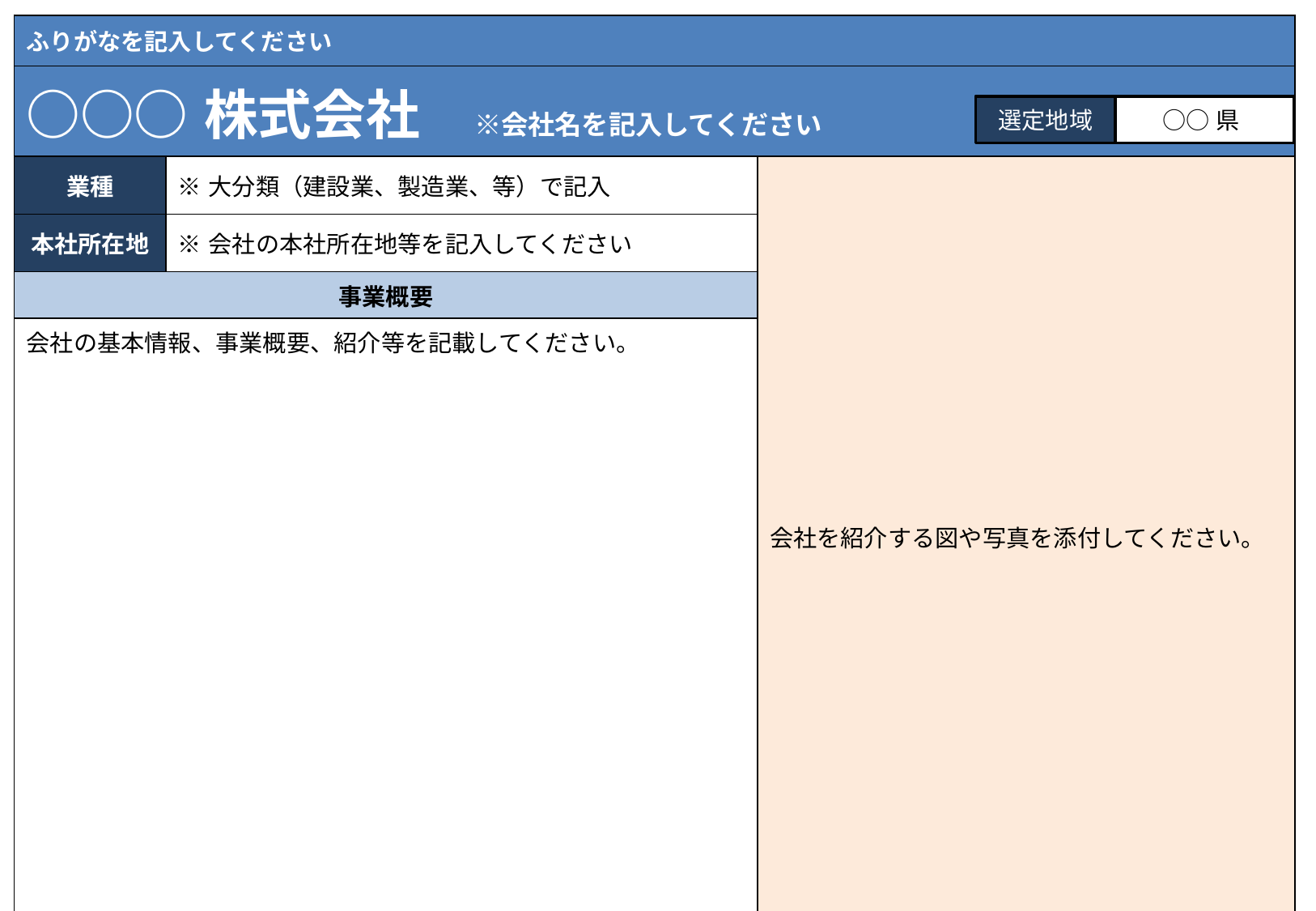

| ふりがなを記入してください |  |  |
| --- | --- | --- |
| ○○○株式会社　※会社名を記入してください |  |  |
| 業種 | ※大分類（建設業、製造業、等）で記入 | 会社を紹介する図や写真を添付してください。 |
| 本社所在地 | ※会社の本社所在地等を記入してください |  |
| 事業概要 |  |  |
| 会社の基本情報、事業概要、紹介等を記載してください。 |  |  |
選定地域
○○県